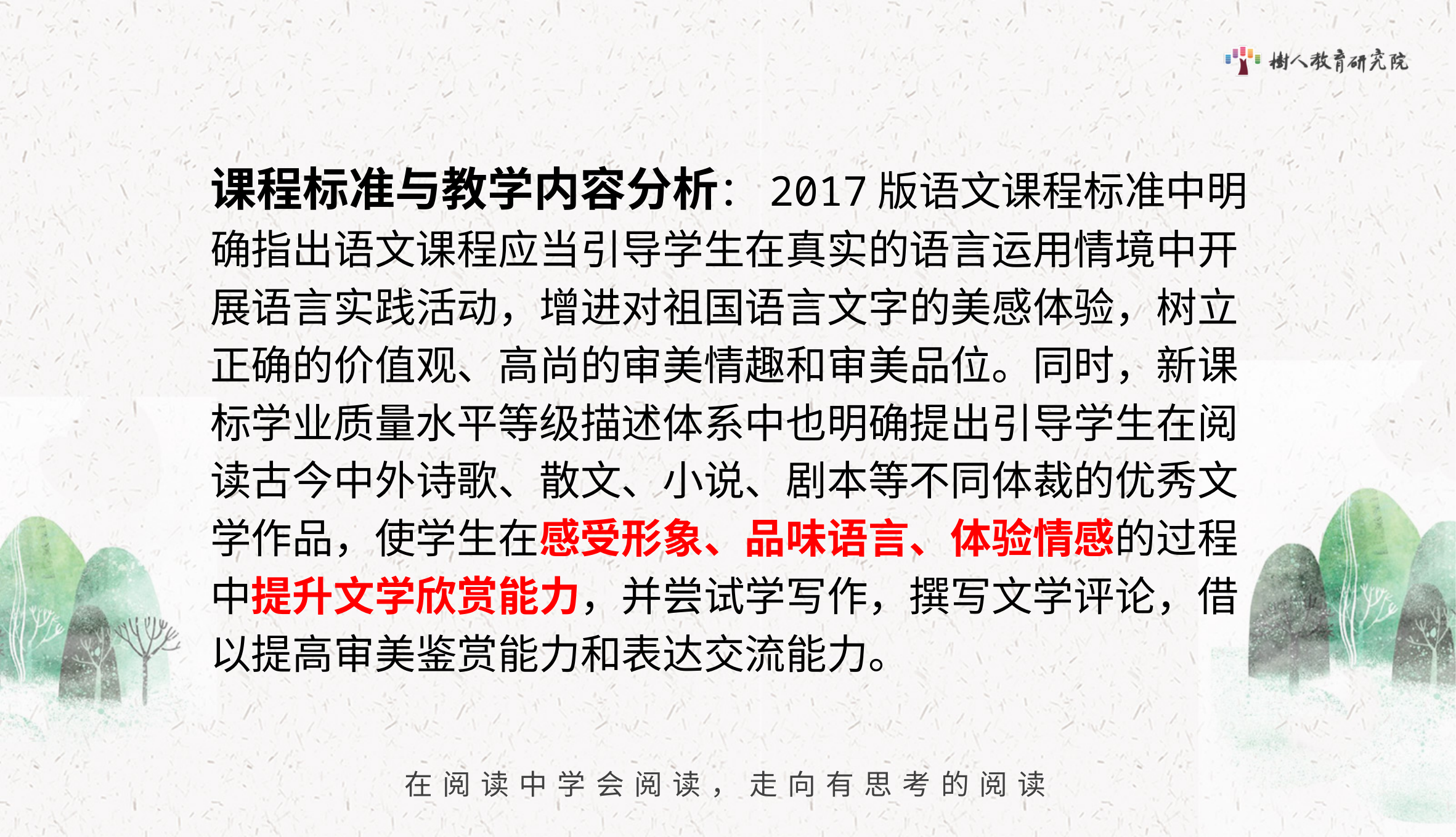

课程标准与教学内容分析：2017版语文课程标准中明确指出语文课程应当引导学生在真实的语言运用情境中开展语言实践活动，增进对祖国语言文字的美感体验，树立正确的价值观、高尚的审美情趣和审美品位。同时，新课标学业质量水平等级描述体系中也明确提出引导学生在阅读古今中外诗歌、散文、小说、剧本等不同体裁的优秀文学作品，使学生在感受形象、品味语言、体验情感的过程中提升文学欣赏能力，并尝试学写作，撰写文学评论，借以提高审美鉴赏能力和表达交流能力。